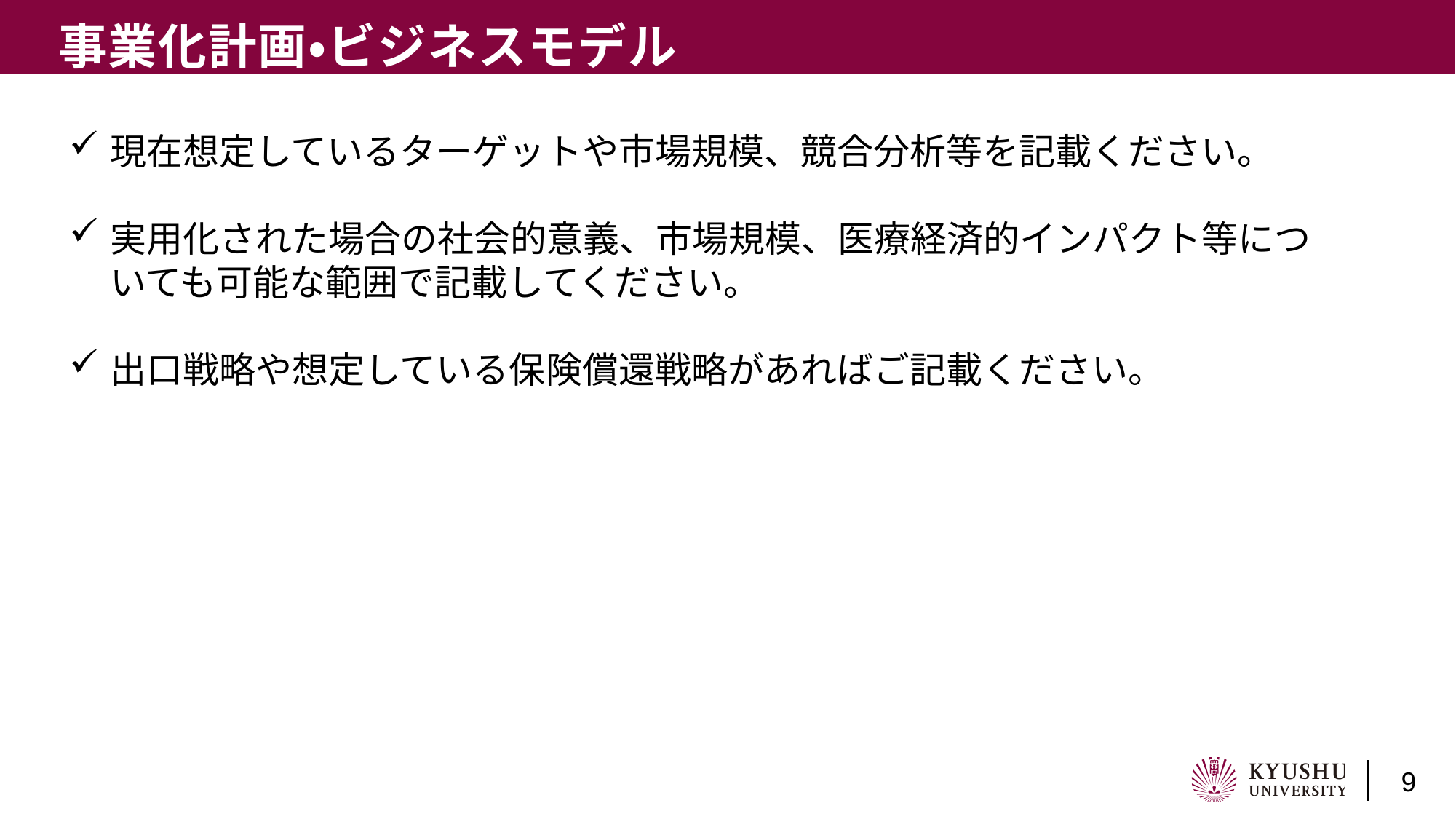

# 事業化計画・ビジネスモデル
現在想定しているターゲットや市場規模、競合分析等を記載ください。

実用化された場合の社会的意義、市場規模、医療経済的インパクト等についても可能な範囲で記載してください。

出口戦略や想定している保険償還戦略があればご記載ください。
9